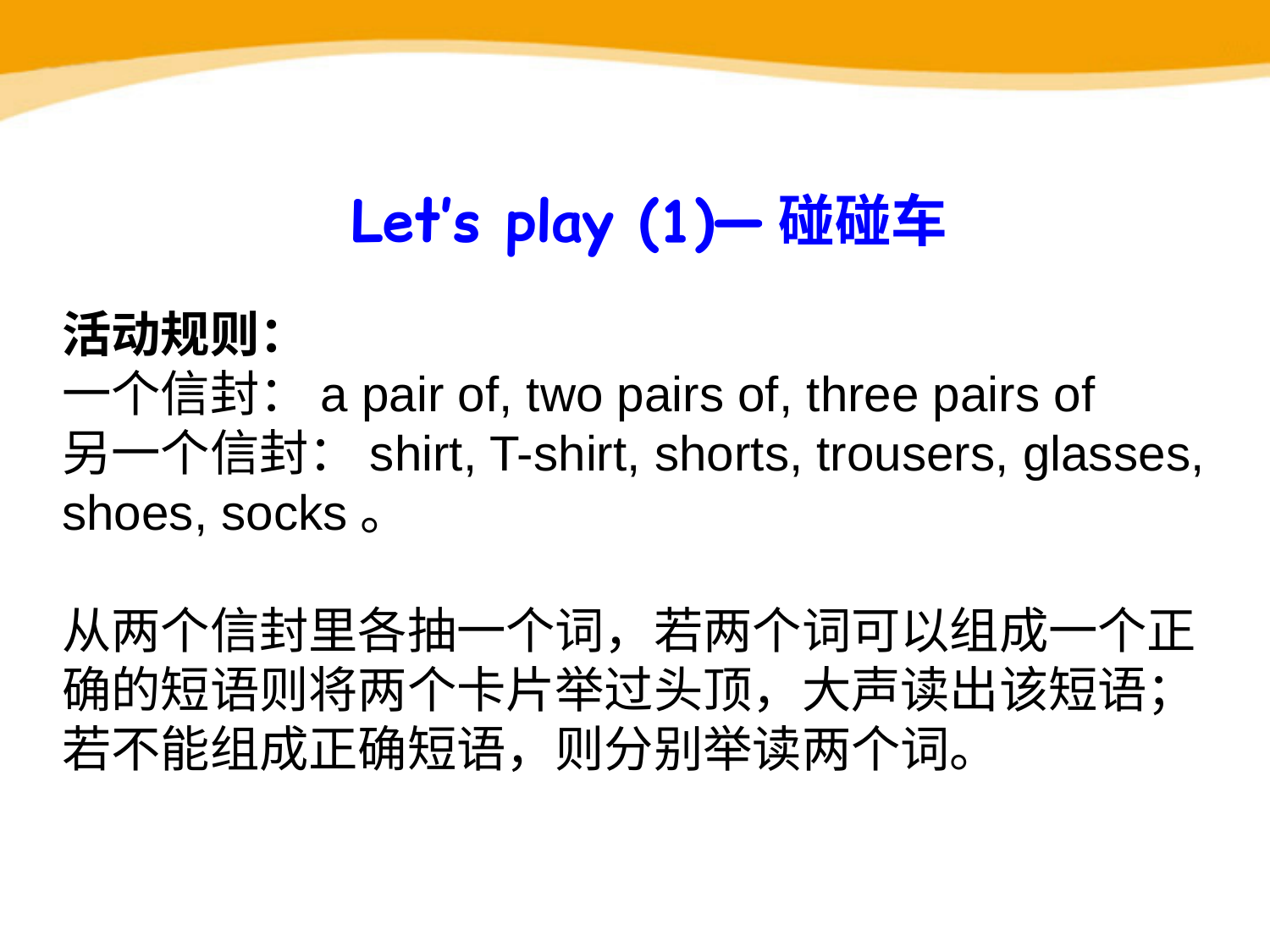

Let’s play (1)—碰碰车

活动规则：
一个信封：a pair of, two pairs of, three pairs of
另一个信封：shirt, T-shirt, shorts, trousers, glasses, shoes, socks。

从两个信封里各抽一个词，若两个词可以组成一个正确的短语则将两个卡片举过头顶，大声读出该短语；若不能组成正确短语，则分别举读两个词。